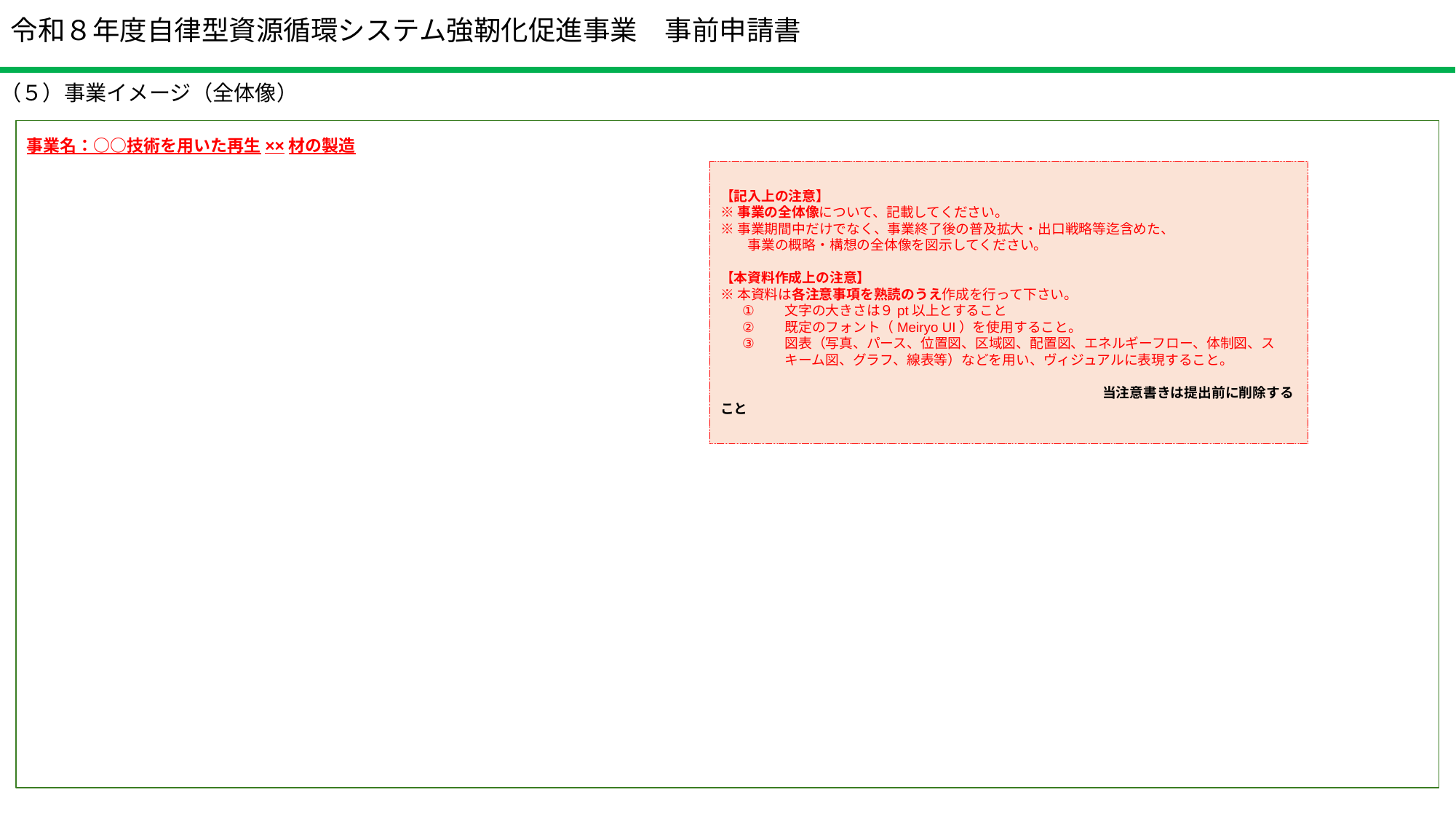

令和８年度自律型資源循環システム強靭化促進事業　事前申請書
（５）事業イメージ（全体像）

事業名：○○技術を用いた再生××材の製造
【記入上の注意】
※事業の全体像について、記載してください。
※事業期間中だけでなく、事業終了後の普及拡大・出口戦略等迄含めた、
　　事業の概略・構想の全体像を図示してください。

【本資料作成上の注意】
※本資料は各注意事項を熟読のうえ作成を行って下さい。
文字の大きさは９pt以上とすること
既定のフォント（Meiryo UI）を使用すること。
図表（写真、パース、位置図、区域図、配置図、エネルギーフロー、体制図、スキーム図、グラフ、線表等）などを用い、ヴィジュアルに表現すること。

　　　　　　　　　　　　　　　　　　　　　　　　　　　　当注意書きは提出前に削除すること